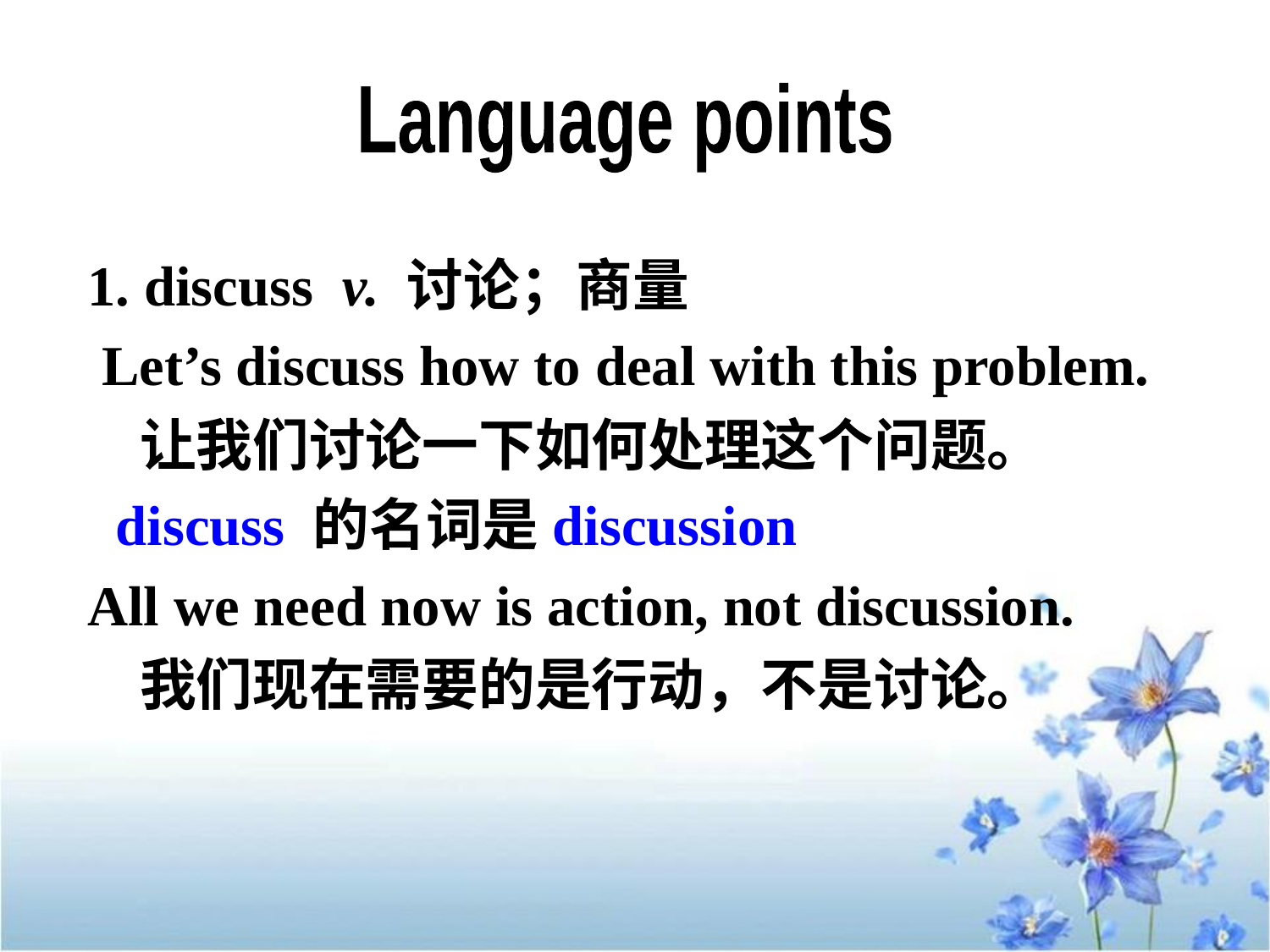

Language points
1. discuss  v. 讨论；商量
 Let’s discuss how to deal with this problem.
   让我们讨论一下如何处理这个问题。
  discuss 的名词是discussion
All we need now is action, not discussion.
   我们现在需要的是行动，不是讨论。